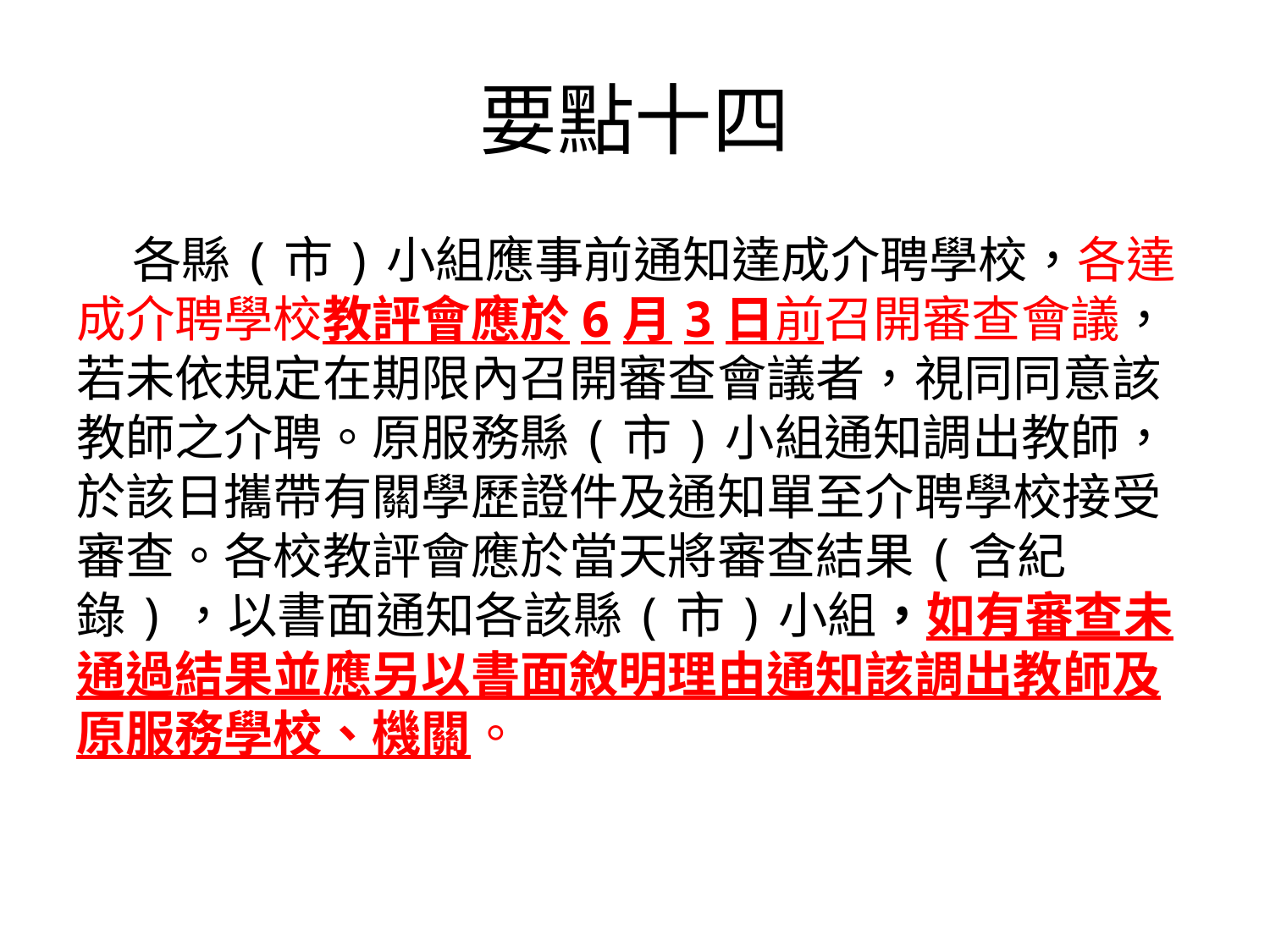

# 要點十四
    各縣(市)小組應事前通知達成介聘學校，各達成介聘學校教評會應於6月3日前召開審查會議，若未依規定在期限內召開審查會議者，視同同意該教師之介聘。原服務縣(市)小組通知調出教師，於該日攜帶有關學歷證件及通知單至介聘學校接受審查。各校教評會應於當天將審查結果(含紀錄)，以書面通知各該縣(市)小組，如有審查未通過結果並應另以書面敘明理由通知該調出教師及原服務學校、機關。